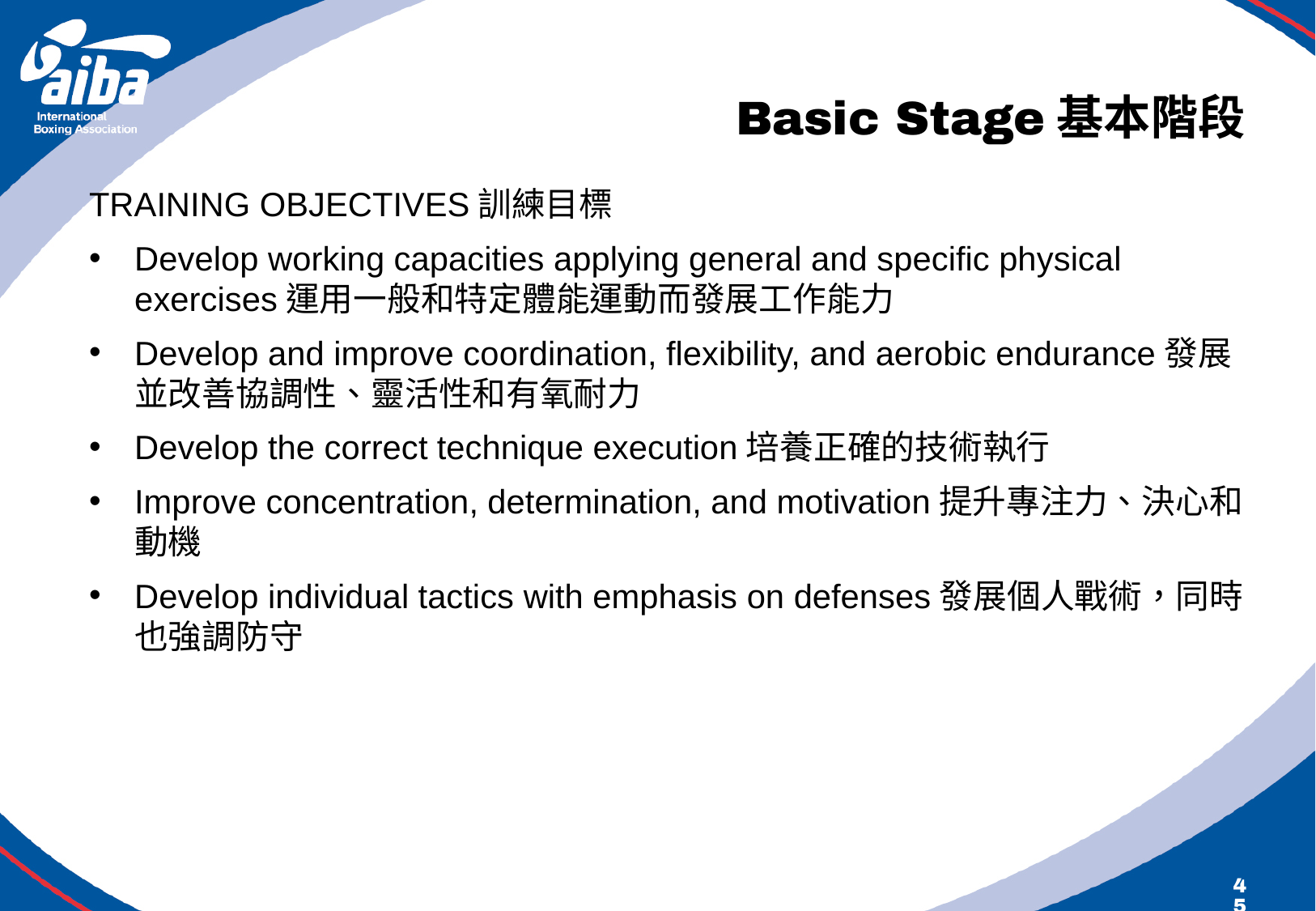

# Basic Stage基本階段
TRAINING OBJECTIVES訓練目標
Develop working capacities applying general and specific physical exercises運用一般和特定體能運動而發展工作能力
Develop and improve coordination, flexibility, and aerobic endurance發展並改善協調性、靈活性和有氧耐力
Develop the correct technique execution培養正確的技術執行
Improve concentration, determination, and motivation提升專注力、決心和動機
Develop individual tactics with emphasis on defenses發展個人戰術，同時也強調防守

45